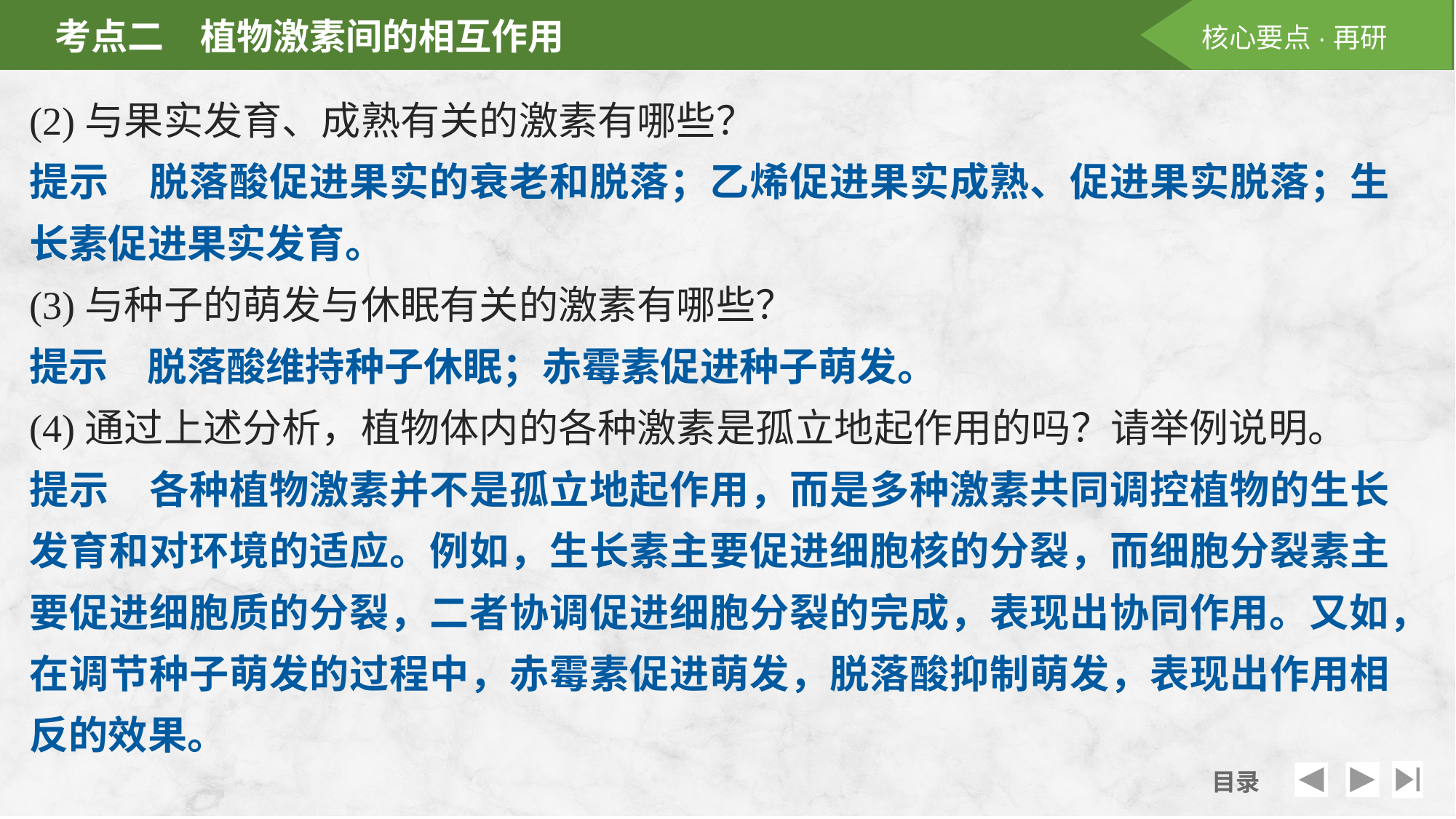

(2)与果实发育、成熟有关的激素有哪些？
提示　脱落酸促进果实的衰老和脱落；乙烯促进果实成熟、促进果实脱落；生长素促进果实发育。
(3)与种子的萌发与休眠有关的激素有哪些？
提示　脱落酸维持种子休眠；赤霉素促进种子萌发。
(4)通过上述分析，植物体内的各种激素是孤立地起作用的吗？请举例说明。
提示　各种植物激素并不是孤立地起作用，而是多种激素共同调控植物的生长发育和对环境的适应。例如，生长素主要促进细胞核的分裂，而细胞分裂素主要促进细胞质的分裂，二者协调促进细胞分裂的完成，表现出协同作用。又如，在调节种子萌发的过程中，赤霉素促进萌发，脱落酸抑制萌发，表现出作用相反的效果。